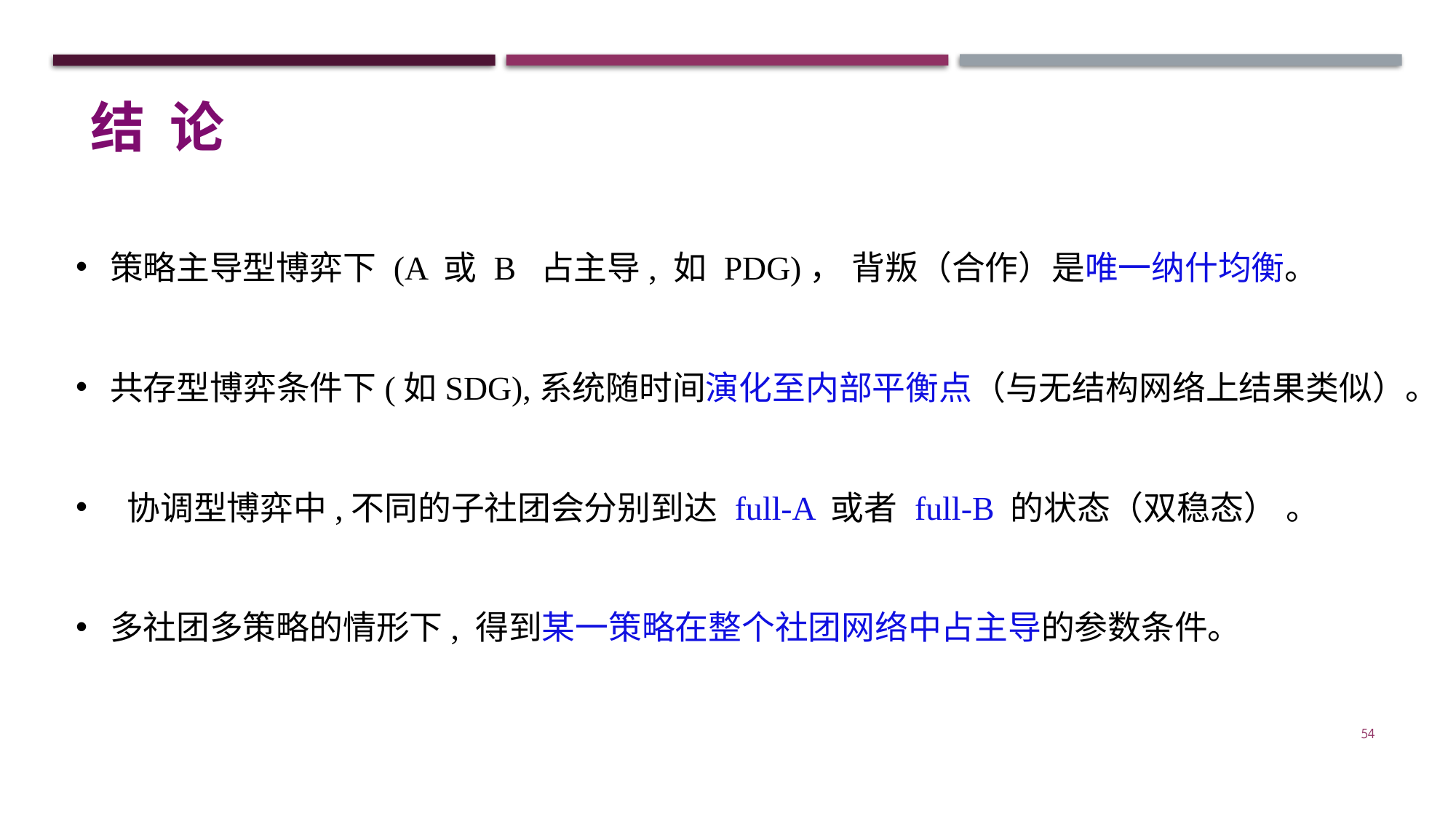

结  论
策略主导型博弈下 (A 或 B  占主导, 如 PDG)， 背叛（合作）是唯一纳什均衡。

共存型博弈条件下(如SDG),系统随时间演化至内部平衡点（与无结构网络上结果类似）。

 协调型博弈中,不同的子社团会分别到达 full-A 或者 full-B 的状态（双稳态） 。

多社团多策略的情形下, 得到某一策略在整个社团网络中占主导的参数条件。
54